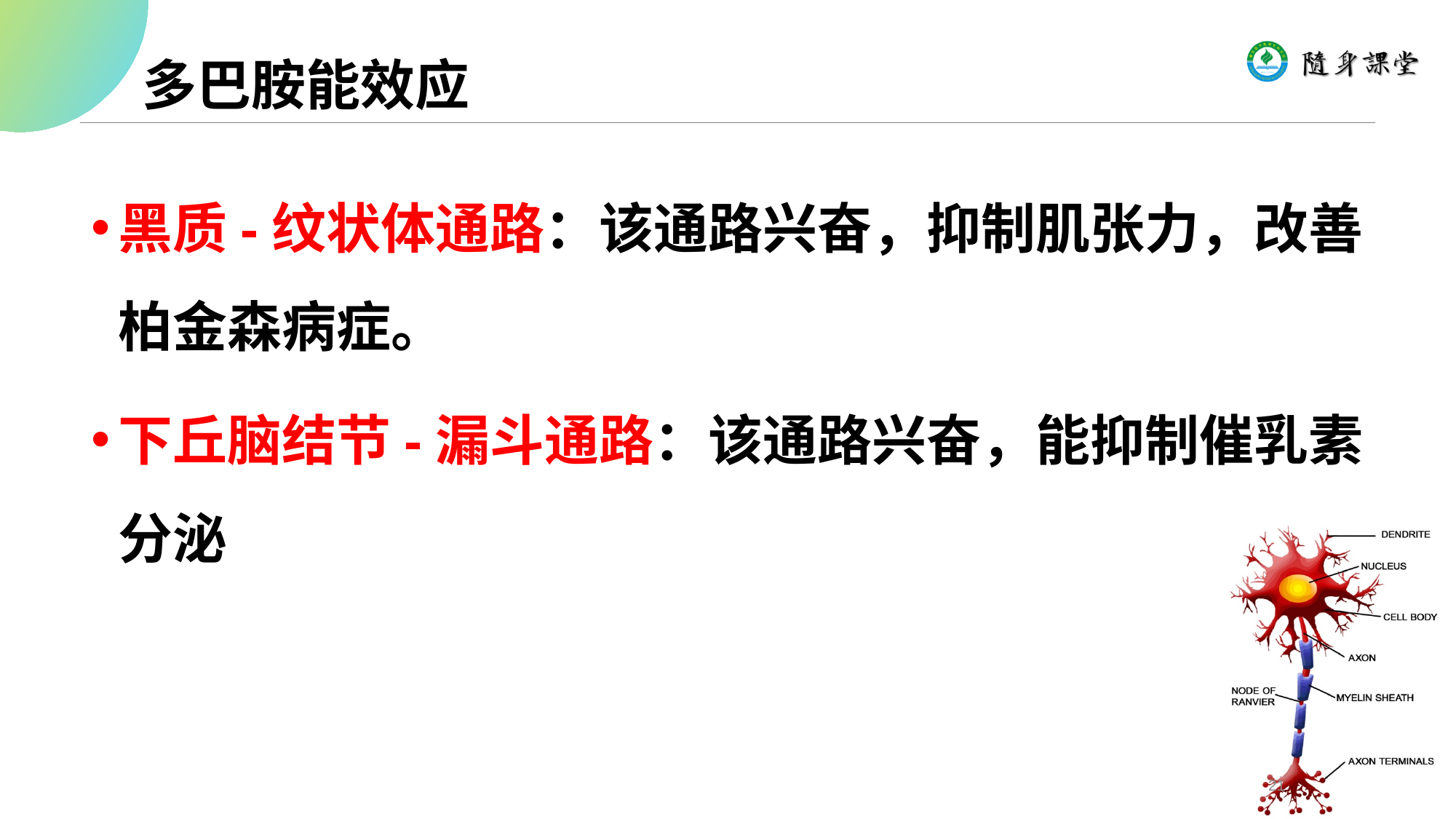

# 多巴胺能效应
黑质-纹状体通路：该通路兴奋，抑制肌张力，改善柏金森病症。
下丘脑结节-漏斗通路：该通路兴奋，能抑制催乳素分泌

21